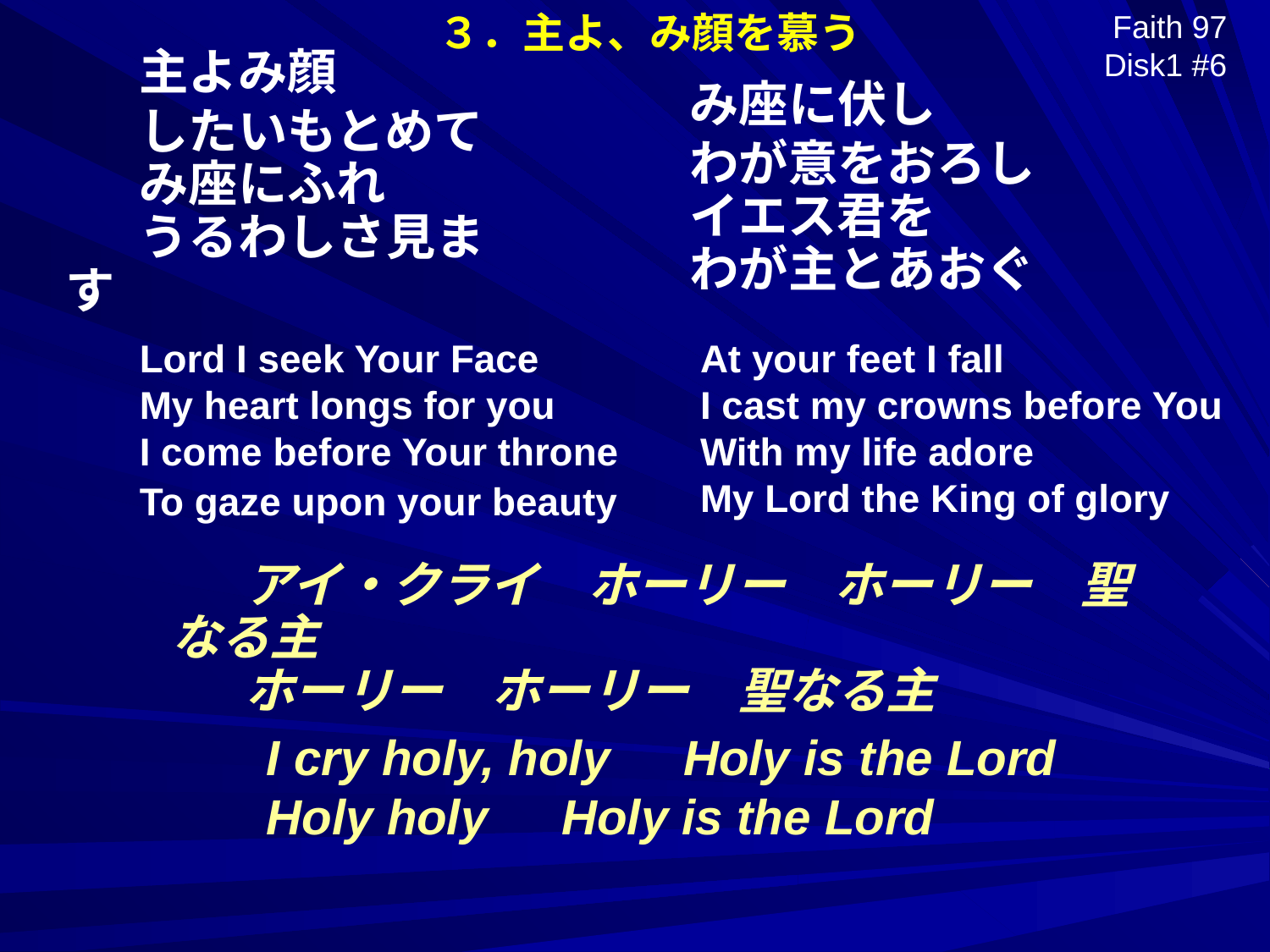

３．主よ、み顔を慕う
Faith 97 Disk1 #6
主よみ顔
したいもとめて
み座にふれ
うるわしさ見ます
み座に伏し
わが意をおろし
イエス君を
わが主とあおぐ
Lord I seek Your Face
My heart longs for you
I come before Your throne
To gaze upon your beauty
At your feet I fall
I cast my crowns before You
With my life adore
My Lord the King of glory
アイ・クライ　ホーリー　ホーリー　聖なる主
ホーリー　ホーリー　聖なる主
I cry holy, holy　Holy is the Lord
Holy holy　Holy is the Lord